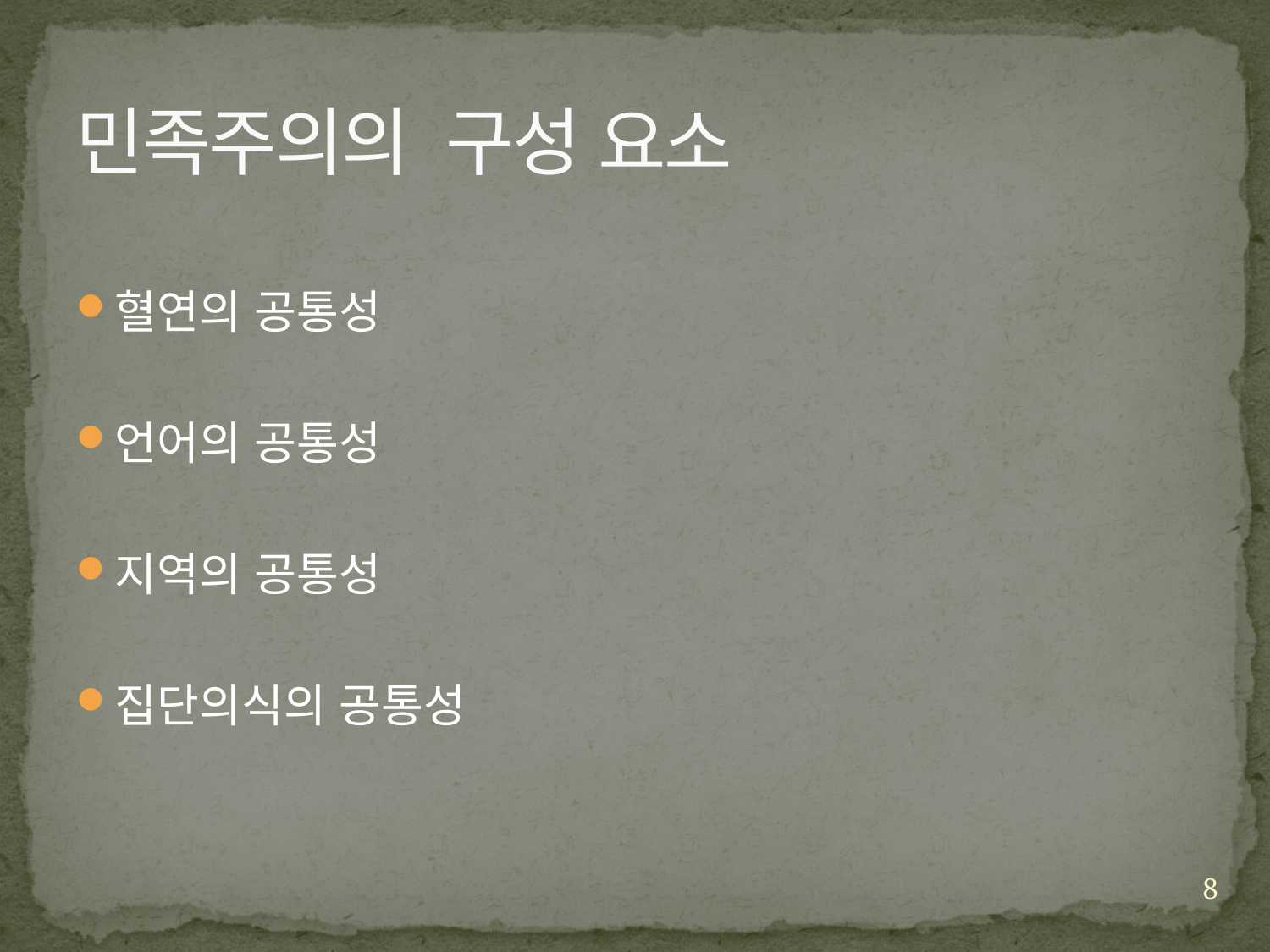

# 민족주의의  구성 요소

혈연의 공통성

언어의 공통성

지역의 공통성

집단의식의 공통성
8